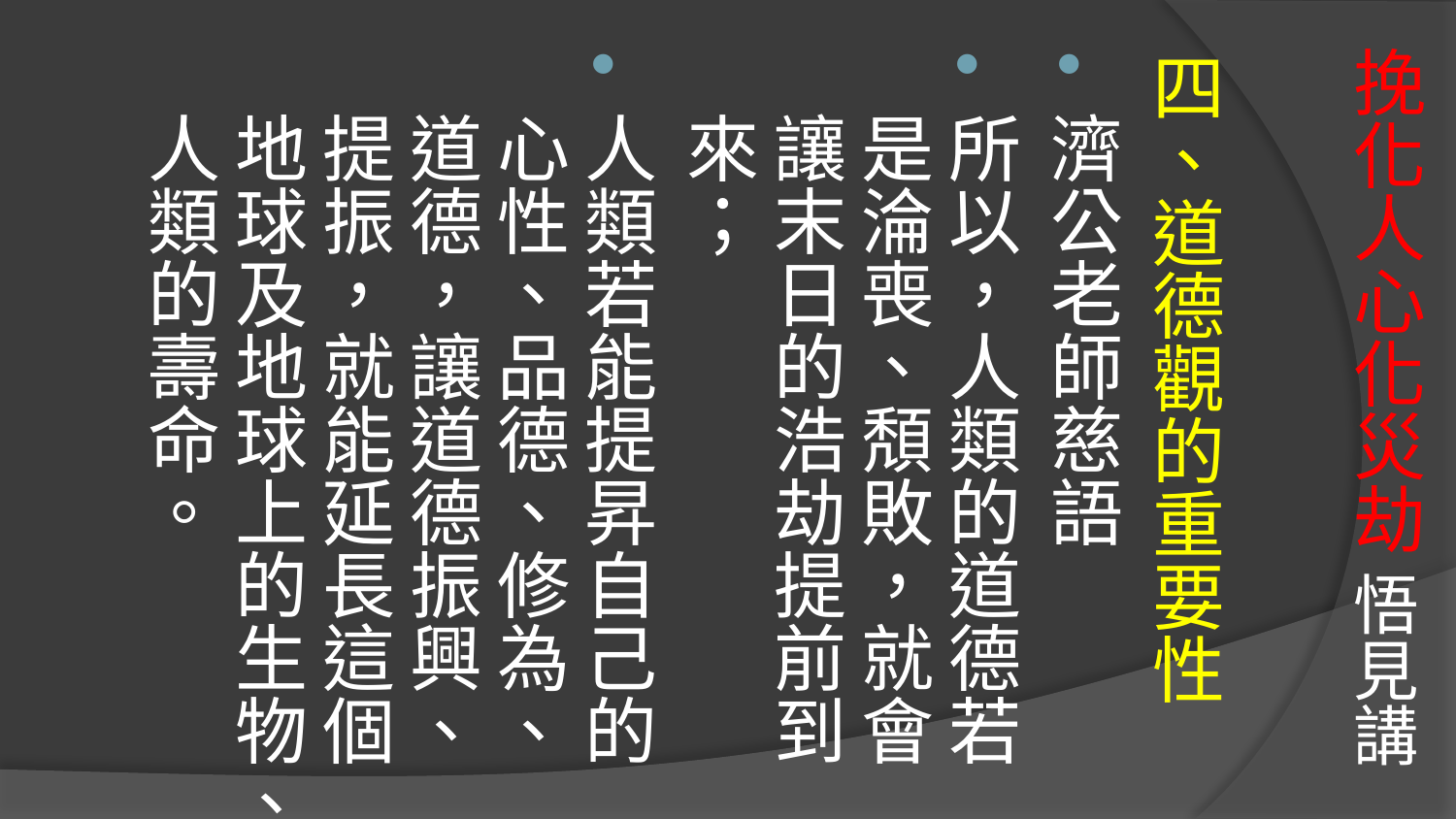

# 挽化人心化災劫 悟見講
四、道德觀的重要性
濟公老師慈語
所以，人類的道德若是淪喪、頽敗，就會讓末日的浩劫提前到來；
人類若能提昇自己的心性、品德、修為、道德，讓道德振興、提振，就能延長這個地球及地球上的生物、人類的壽命。